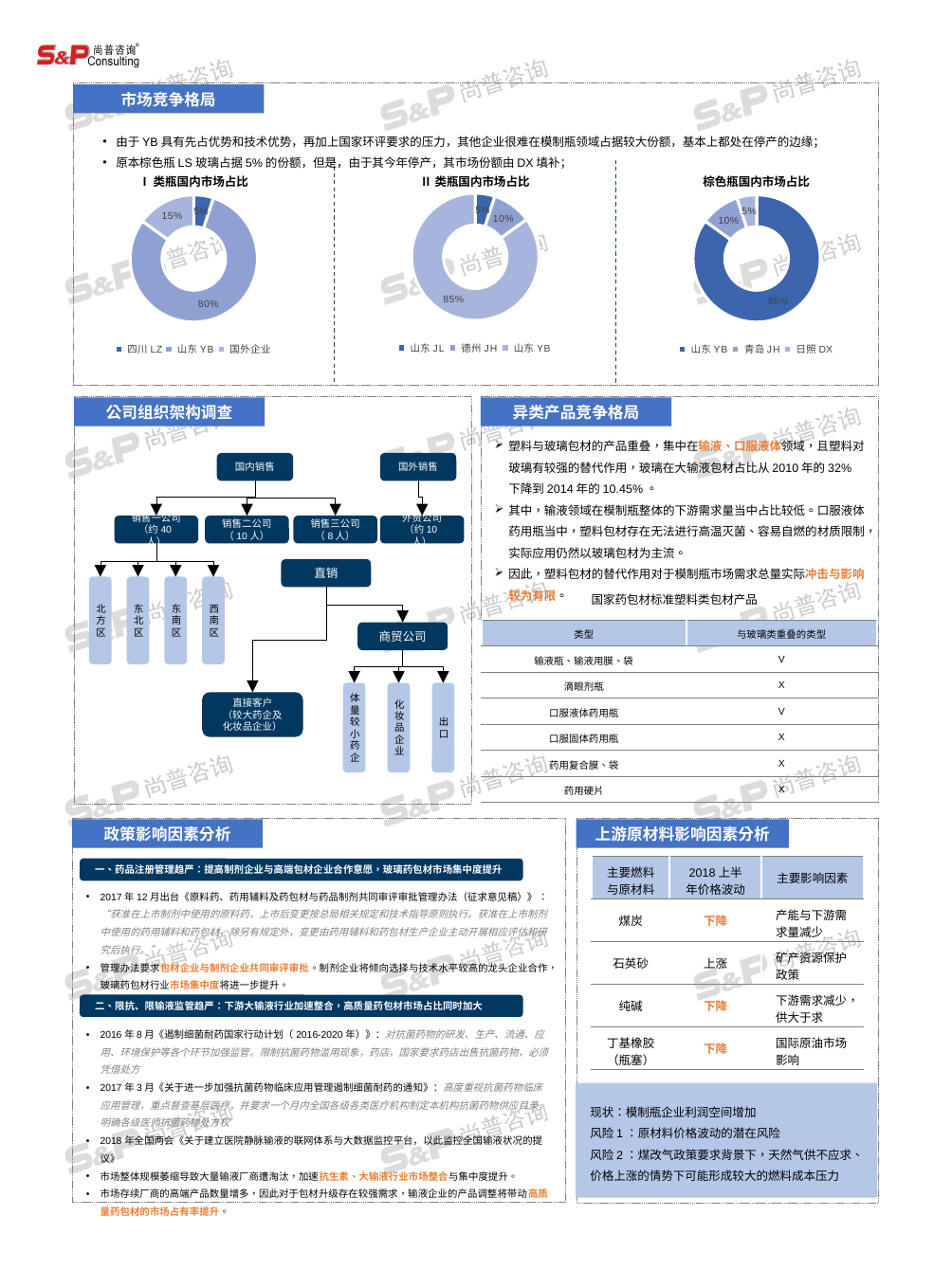

市场竞争格局
由于YB具有先占优势和技术优势，再加上国家环评要求的压力，其他企业很难在模制瓶领域占据较大份额，基本上都处在停产的边缘；
原本棕色瓶LS玻璃占据5%的份额，但是，由于其今年停产，其市场份额由DX填补；
Ⅰ类瓶国内市场占比
Ⅱ类瓶国内市场占比
棕色瓶国内市场占比

### Chart

| Category | 销售额 |
|---|---|
| 山东JL | 0.05 |
| 德州JH | 0.1 |
| 山东YB | 0.85 |

### Chart

| Category | 销售额 |
|---|---|
| 四川LZ | 0.05 |
| 山东YB | 0.8 |
| 国外企业 | 0.15 |

### Chart

| Category | 销售额 |
|---|---|
| 山东YB | 0.85 |
| 青岛JH | 0.1 |
| 日照DX | 0.05 |

公司组织架构调查
异类产品竞争格局
塑料与玻璃包材的产品重叠，集中在输液、口服液体领域，且塑料对玻璃有较强的替代作用，玻璃在大输液包材占比从2010年的32%下降到2014年的10.45%。
其中，输液领域在模制瓶整体的下游需求量当中占比较低。口服液体药用瓶当中，塑料包材存在无法进行高温灭菌、容易自燃的材质限制，实际应用仍然以玻璃包材为主流。
因此，塑料包材的替代作用对于模制瓶市场需求总量实际冲击与影响较为有限。
国外销售
国内销售
销售一公司
（约40人）
销售二公司
（10人）
销售三公司
（8人）
外贸公司
（约10人）
直销
北方区
东北区
东南区
西南区
国家药包材标准塑料类包材产品
| 类型 | 与玻璃类重叠的类型 |
| --- | --- |
| 输液瓶、输液用膜、袋 | V |
| 滴眼剂瓶 | X |
| 口服液体药用瓶 | V |
| 口服固体药用瓶 | X |
| 药用复合膜、袋 | X |
| 药用硬片 | X |
商贸公司
体量较小药企
化妆品企业
出口
直接客户
（较大药企及化妆品企业）

政策影响因素分析
上游原材料影响因素分析
| 主要燃料与原材料 | 2018上半年价格波动 | 主要影响因素 |
| --- | --- | --- |
| 煤炭 | 下降 | 产能与下游需求量减少 |
| 石英砂 | 上涨 | 矿产资源保护政策 |
| 纯碱 | 下降 | 下游需求减少，供大于求 |
| 丁基橡胶（瓶塞） | 下降 | 国际原油市场影响 |
一、药品注册管理趋严：提高制剂企业与高端包材企业合作意愿，玻璃药包材市场集中度提升
2017年12月出台《原料药、药用辅料及药包材与药品制剂共同审评审批管理办法（征求意见稿）》：“获准在上市制剂中使用的原料药，上市后变更按总局相关规定和技术指导原则执行。获准在上市制剂中使用的药用辅料和药包材，除另有规定外，变更由药用辅料和药包材生产企业主动开展相应评估和研究后执行。”
管理办法要求包材企业与制剂企业共同审评审批。制剂企业将倾向选择与技术水平较高的龙头企业合作，玻璃药包材行业市场集中度将进一步提升。
二、限抗、限输液监管趋严：下游大输液行业加速整合，高质量药包材市场占比同时加大
2016年8月《遏制细菌耐药国家行动计划（2016-2020年）》：对抗菌药物的研发、生产、流通、应用、环境保护等各个环节加强监管。限制抗菌药物滥用现象，药店，国家要求药店出售抗菌药物，必须凭借处方
2017年3月《关于进一步加强抗菌药物临床应用管理遏制细菌耐药的通知》：高度重视抗菌药物临床应用管理，重点督查基层医疗，并要求一个月内全国各级各类医疗机构制定本机构抗菌药物供应目录，明确各级医师抗菌药物处方权
2018年全国两会《关于建立医院静脉输液的联网体系与大数据监控平台，以此监控全国输液状况的提议》
市场整体规模萎缩导致大量输液厂商遭淘汰，加速抗生素、大输液行业市场整合与集中度提升。
市场存续厂商的高端产品数量增多，因此对于包材升级存在较强需求，输液企业的产品调整将带动高质量药包材的市场占有率提升。
现状：模制瓶企业利润空间增加
风险1：原材料价格波动的潜在风险
风险2：煤改气政策要求背景下，天然气供不应求、价格上涨的情势下可能形成较大的燃料成本压力